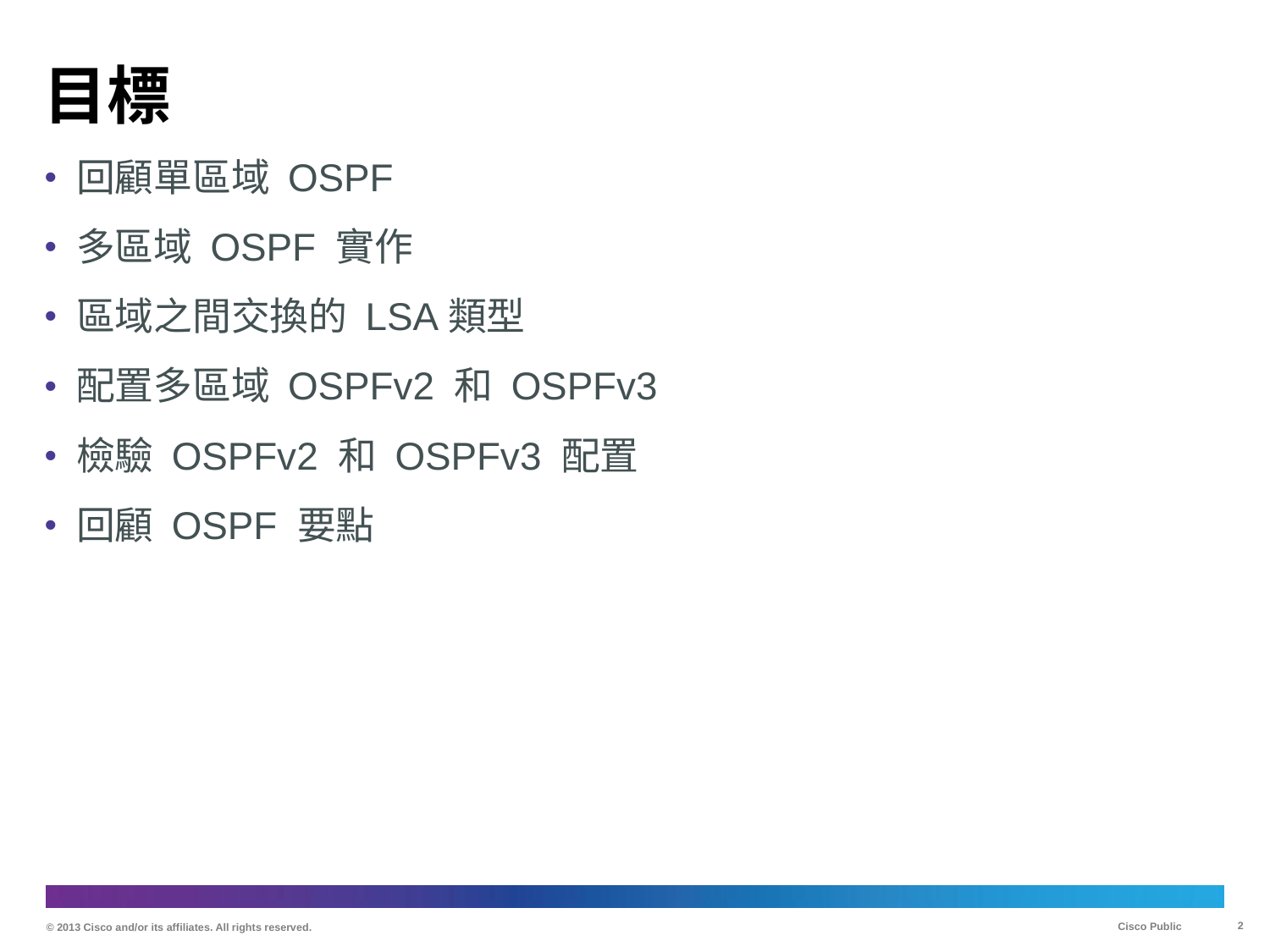

# 目標
回顧單區域 OSPF
多區域 OSPF 實作
區域之間交換的 LSA類型
配置多區域 OSPFv2 和 OSPFv3
檢驗 OSPFv2 和 OSPFv3 配置
回顧 OSPF 要點